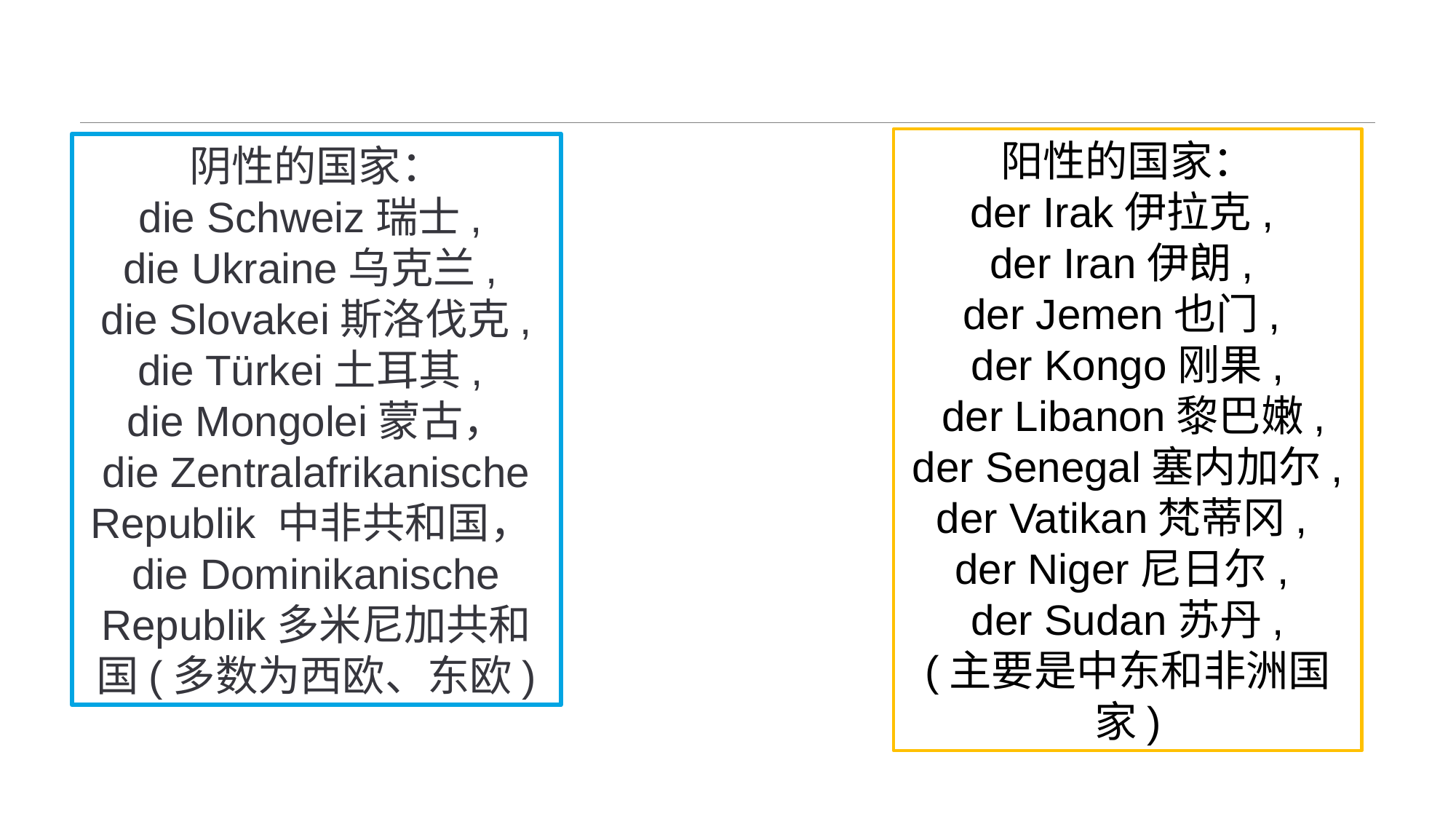

阳性的国家：
der Irak伊拉克,
der Iran伊朗,
der Jemen也门,
der Kongo刚果,
 der Libanon黎巴嫩, der Senegal塞内加尔, der Vatikan梵蒂冈,
der Niger尼日尔,
der Sudan苏丹,
(主要是中东和非洲国家)
阴性的国家：
die Schweiz瑞士,
die Ukraine乌克兰,
die Slovakei斯洛伐克, die Türkei土耳其,
die Mongolei蒙古，
die Zentralafrikanische Republik 中非共和国，die Dominikanische Republik多米尼加共和国(多数为西欧、东欧)